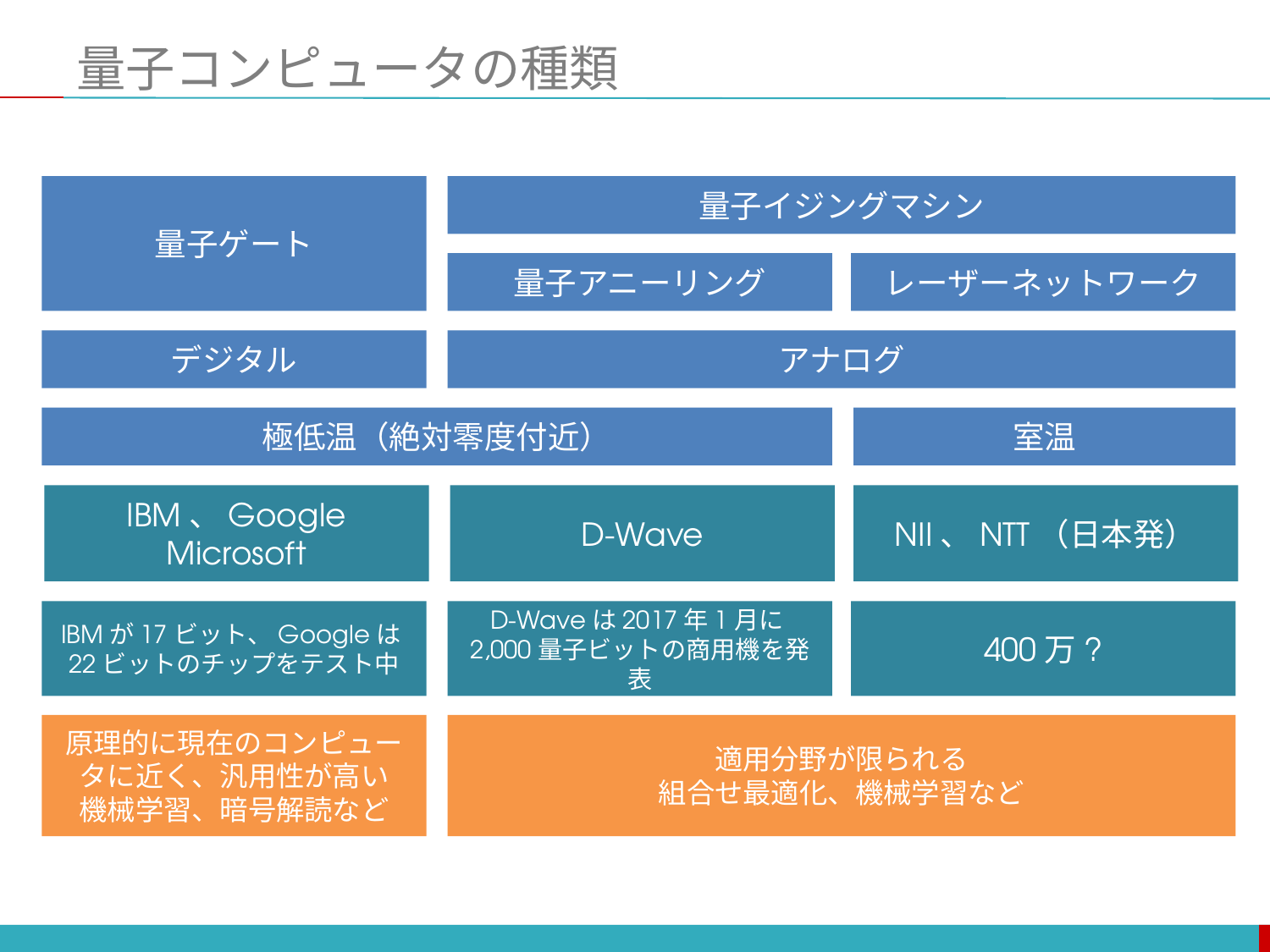

# 量子コンピュータの種類
量子ゲート
量子イジングマシン
量子アニーリング
レーザーネットワーク
デジタル
アナログ
極低温（絶対零度付近）
室温
IBM、Google
Microsoft
D-Wave
NII、NTT（日本発）
IBMが17ビット、Googleは22ビットのチップをテスト中
D-Waveは2017年1月に2,000量子ビットの商用機を発表
400万?
原理的に現在のコンピュータに近く、汎用性が高い
機械学習、暗号解読など
適用分野が限られる
組合せ最適化、機械学習など